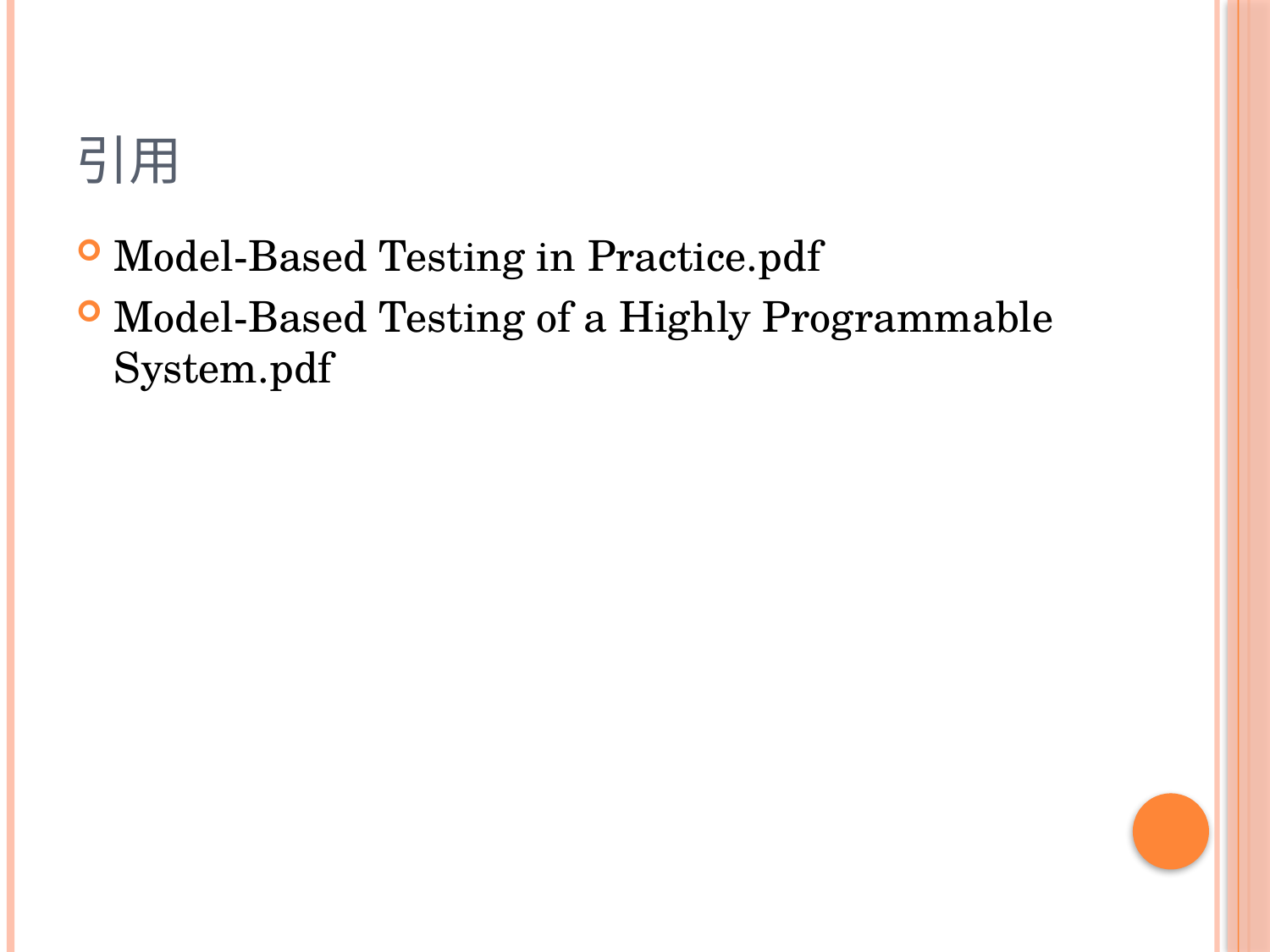

# 引用
Model-Based Testing in Practice.pdf
Model-Based Testing of a Highly Programmable System.pdf